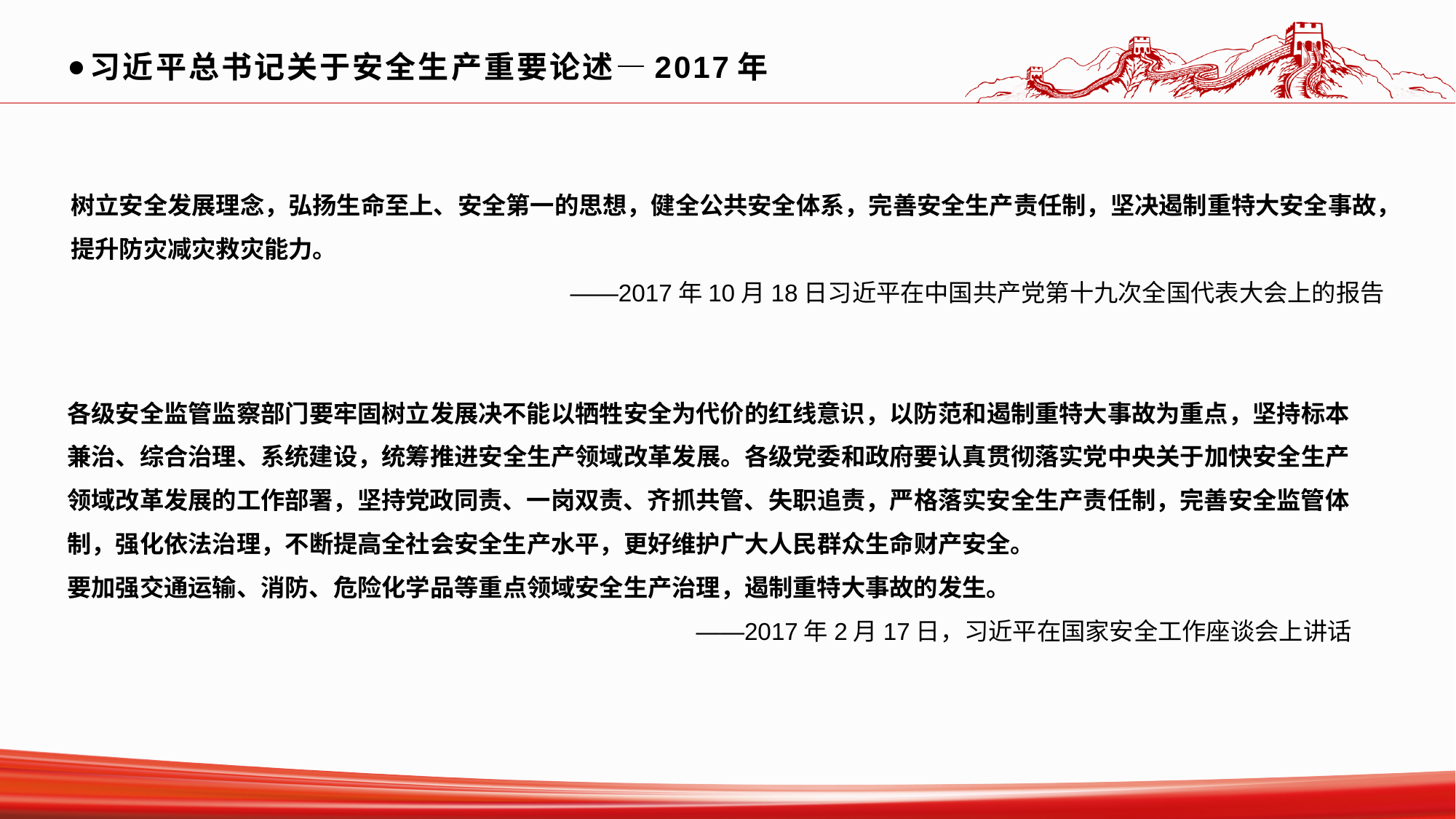

习近平总书记关于安全生产重要论述—2017年
树立安全发展理念，弘扬生命至上、安全第一的思想，健全公共安全体系，完善安全生产责任制，坚决遏制重特大安全事故，提升防灾减灾救灾能力。
——2017年10月18日习近平在中国共产党第十九次全国代表大会上的报告
各级安全监管监察部门要牢固树立发展决不能以牺牲安全为代价的红线意识，以防范和遏制重特大事故为重点，坚持标本兼治、综合治理、系统建设，统筹推进安全生产领域改革发展。各级党委和政府要认真贯彻落实党中央关于加快安全生产领域改革发展的工作部署，坚持党政同责、一岗双责、齐抓共管、失职追责，严格落实安全生产责任制，完善安全监管体制，强化依法治理，不断提高全社会安全生产水平，更好维护广大人民群众生命财产安全。
要加强交通运输、消防、危险化学品等重点领域安全生产治理，遏制重特大事故的发生。
——2017年2月17日，习近平在国家安全工作座谈会上讲话